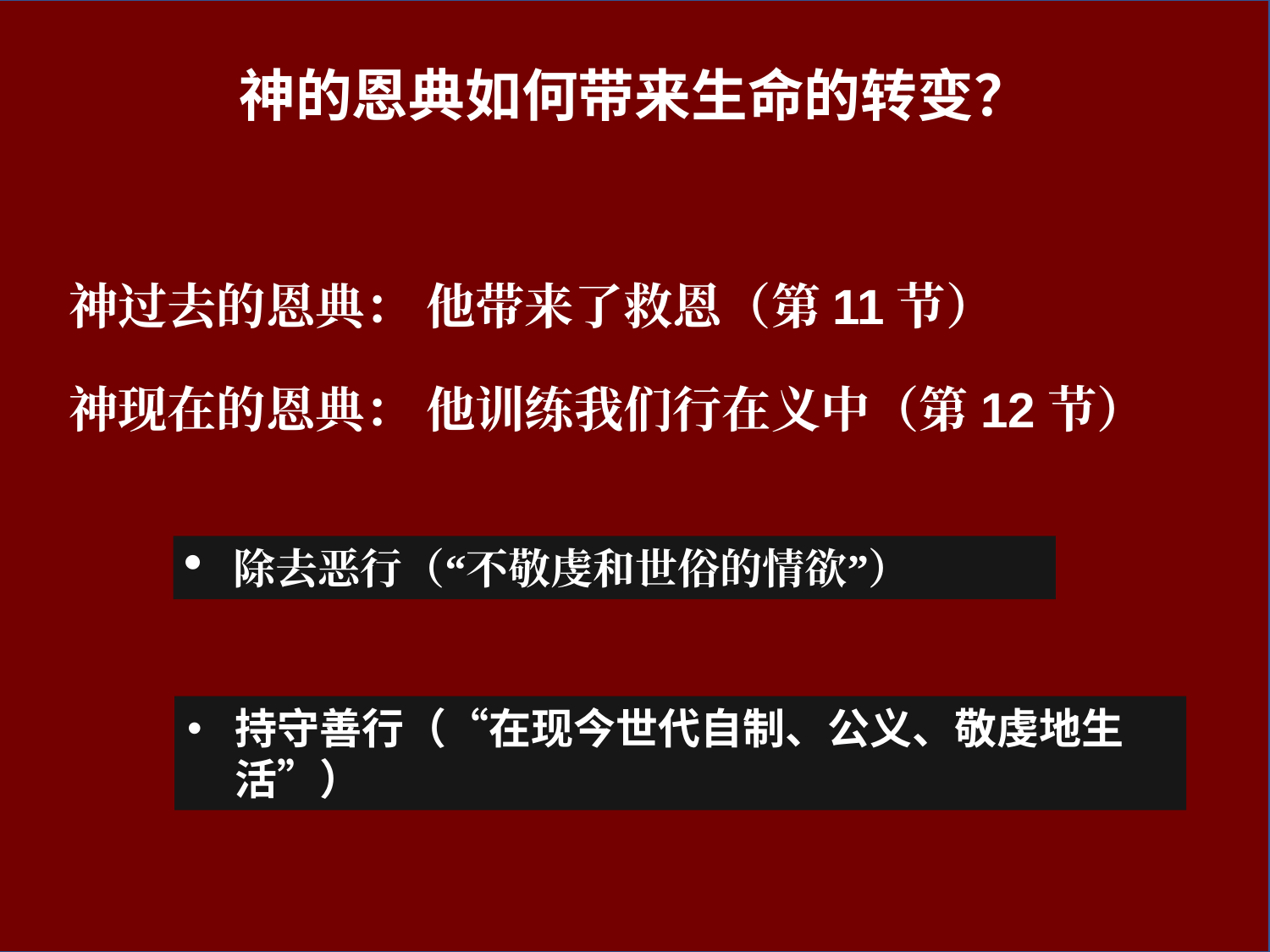

神的恩典如何带来生命的转变？
神过去的恩典： 他带来了救恩（第11节）
神现在的恩典： 他训练我们行在义中（第12节）
除去恶行（“不敬虔和世俗的情欲”）
持守善行（“在现今世代自制、公义、敬虔地生活”）